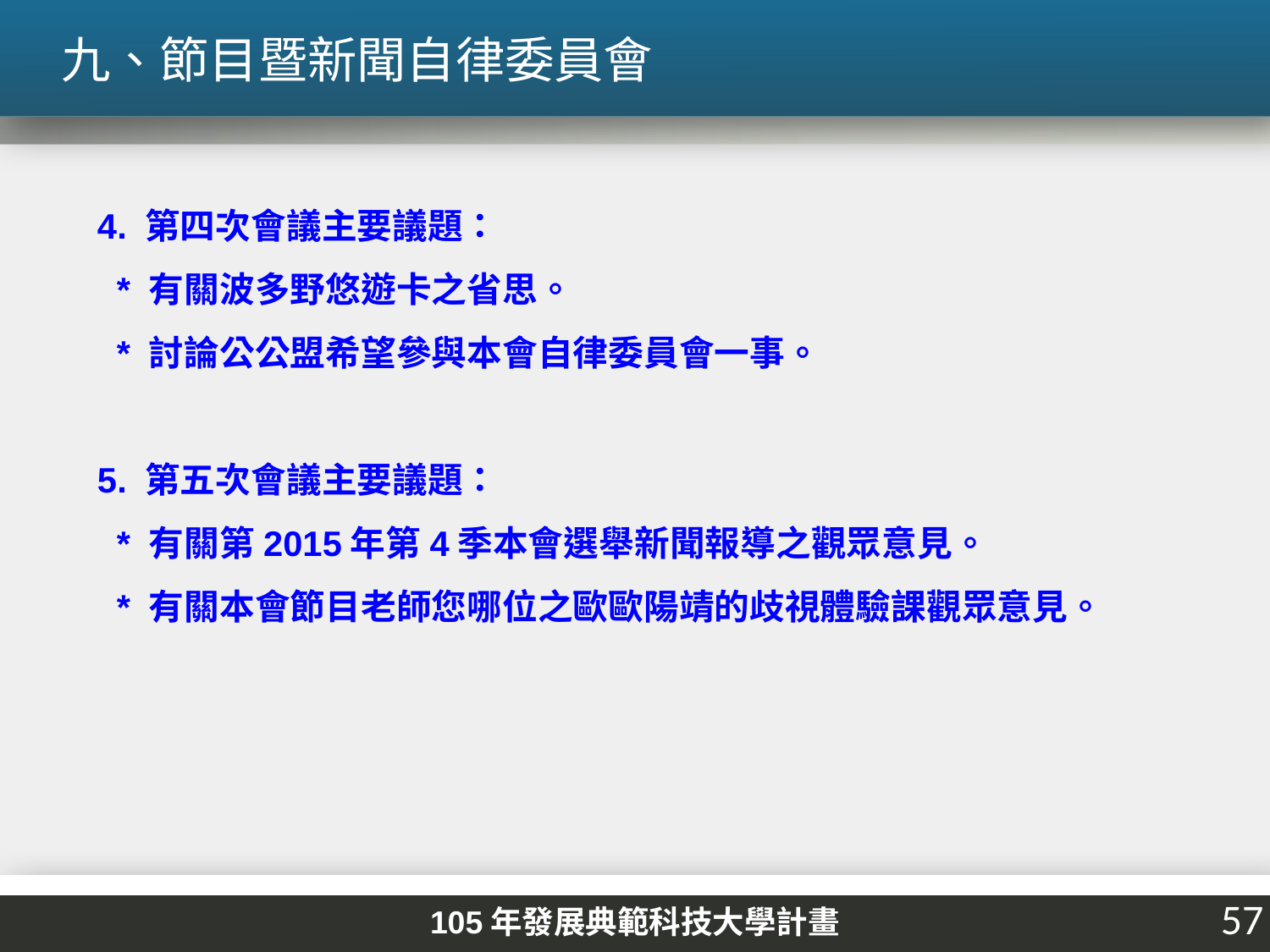

九、節目暨新聞自律委員會
4. 第四次會議主要議題：
  * 有關波多野悠遊卡之省思。
  * 討論公公盟希望參與本會自律委員會一事。

5. 第五次會議主要議題：
  * 有關第2015年第4季本會選舉新聞報導之觀眾意見。
  * 有關本會節目老師您哪位之歐歐陽靖的歧視體驗課觀眾意見。